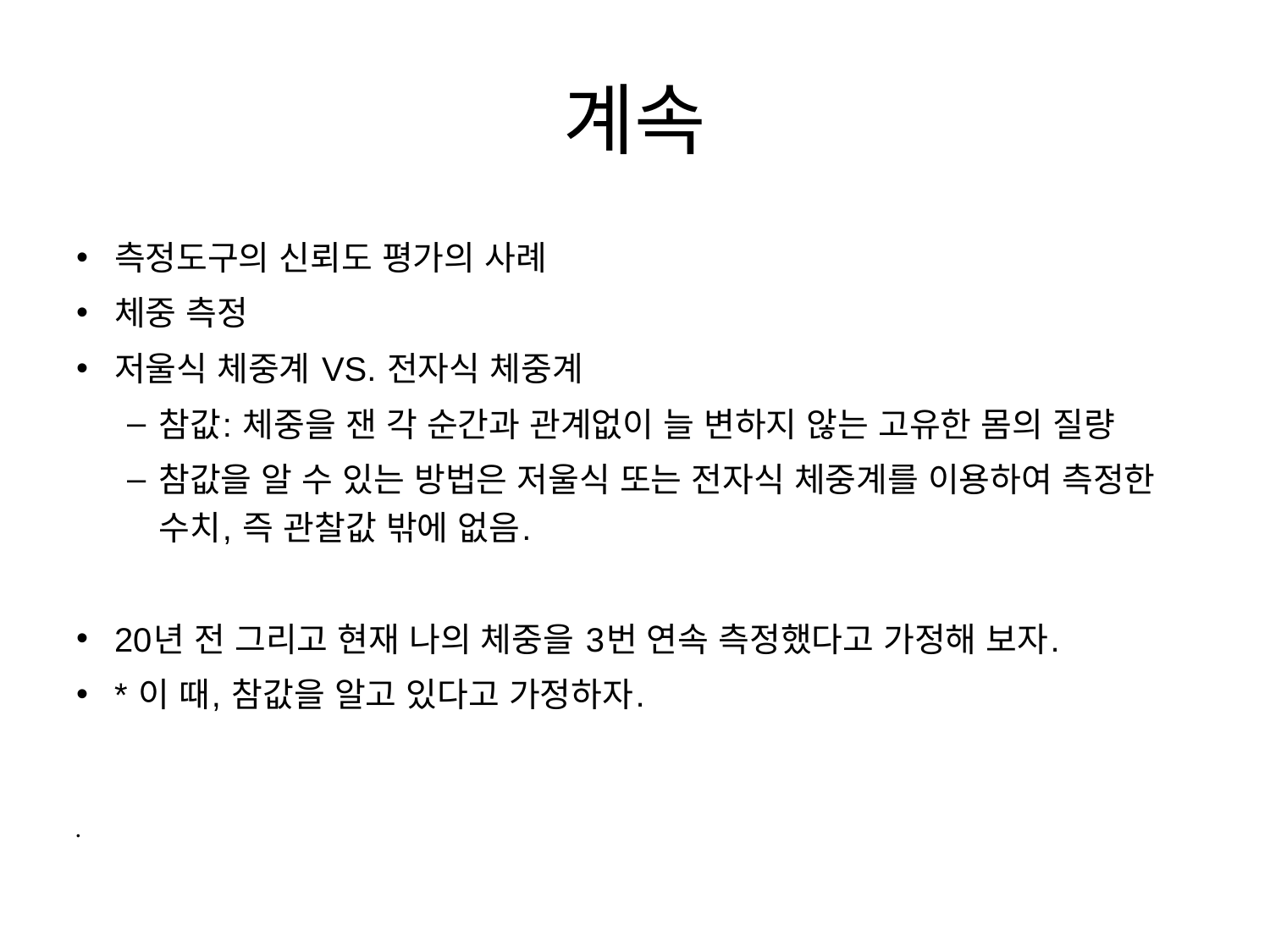

# 계속
측정도구의 신뢰도 평가의 사례
체중 측정
저울식 체중계 VS. 전자식 체중계
참값: 체중을 잰 각 순간과 관계없이 늘 변하지 않는 고유한 몸의 질량
참값을 알 수 있는 방법은 저울식 또는 전자식 체중계를 이용하여 측정한 수치, 즉 관찰값 밖에 없음.

20년 전 그리고 현재 나의 체중을 3번 연속 측정했다고 가정해 보자.
* 이 때, 참값을 알고 있다고 가정하자.